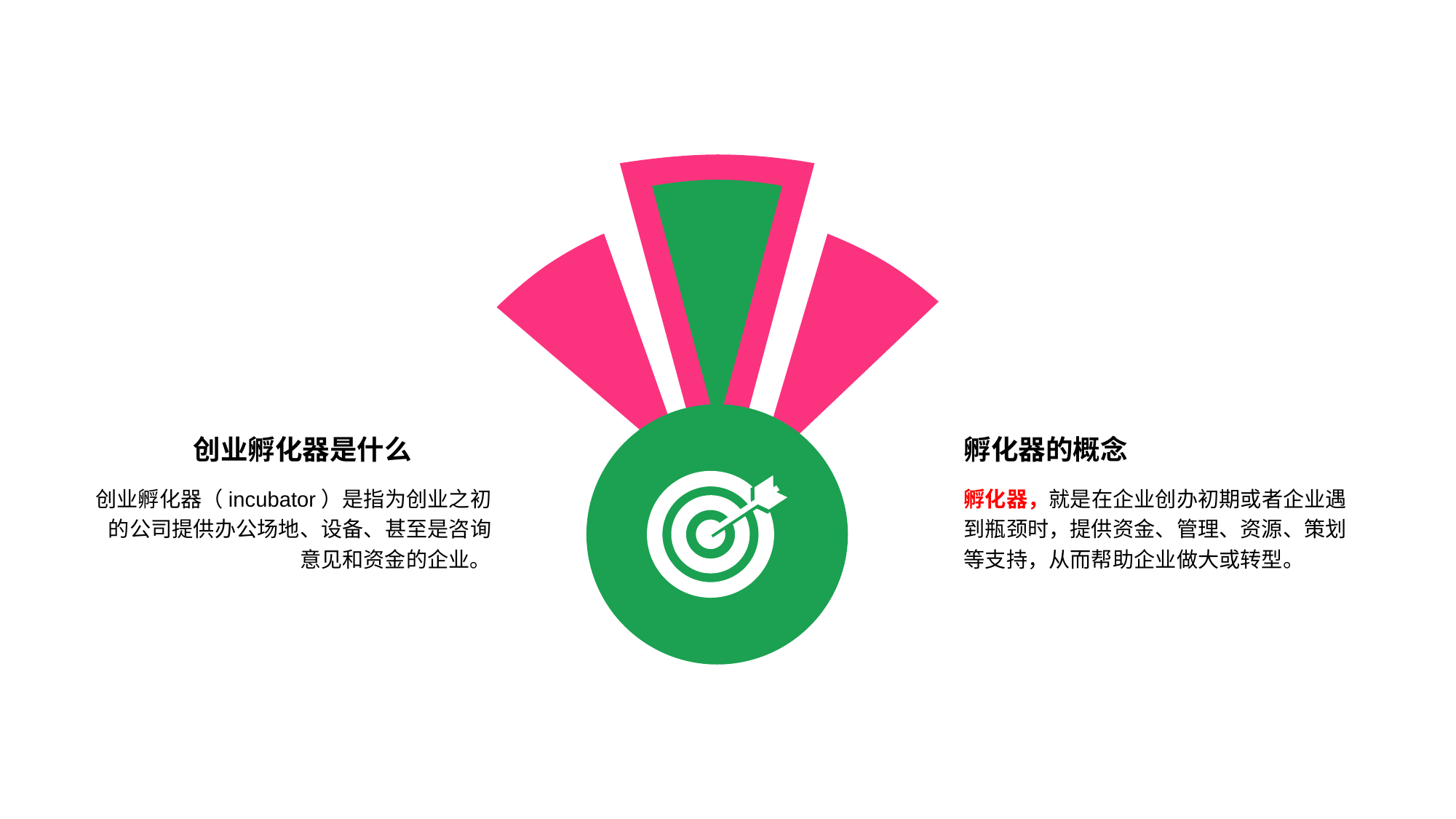

孵化器的概念
创业孵化器是什么

创业孵化器（incubator）是指为创业之初的公司提供办公场地、设备、甚至是咨询意见和资金的企业。
孵化器，就是在企业创办初期或者企业遇到瓶颈时，提供资金、管理、资源、策划等支持，从而帮助企业做大或转型。